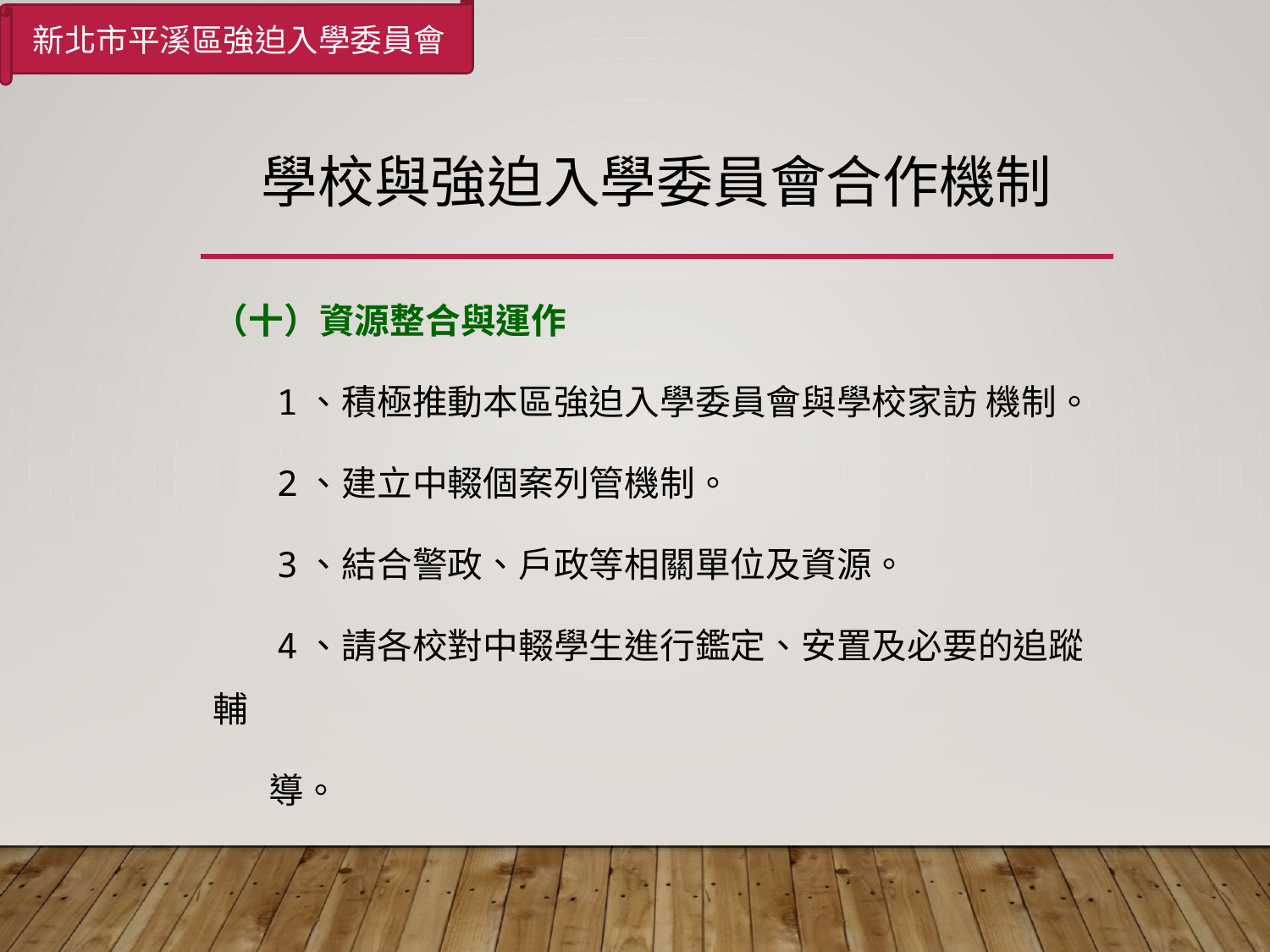

新北市平溪區強迫入學委員會
# 學校與強迫入學委員會合作機制
（十）資源整合與運作
   1、積極推動本區強迫入學委員會與學校家訪 機制。
   2、建立中輟個案列管機制。
   3、結合警政、戶政等相關單位及資源。
   4、請各校對中輟學生進行鑑定、安置及必要的追蹤輔
      導。